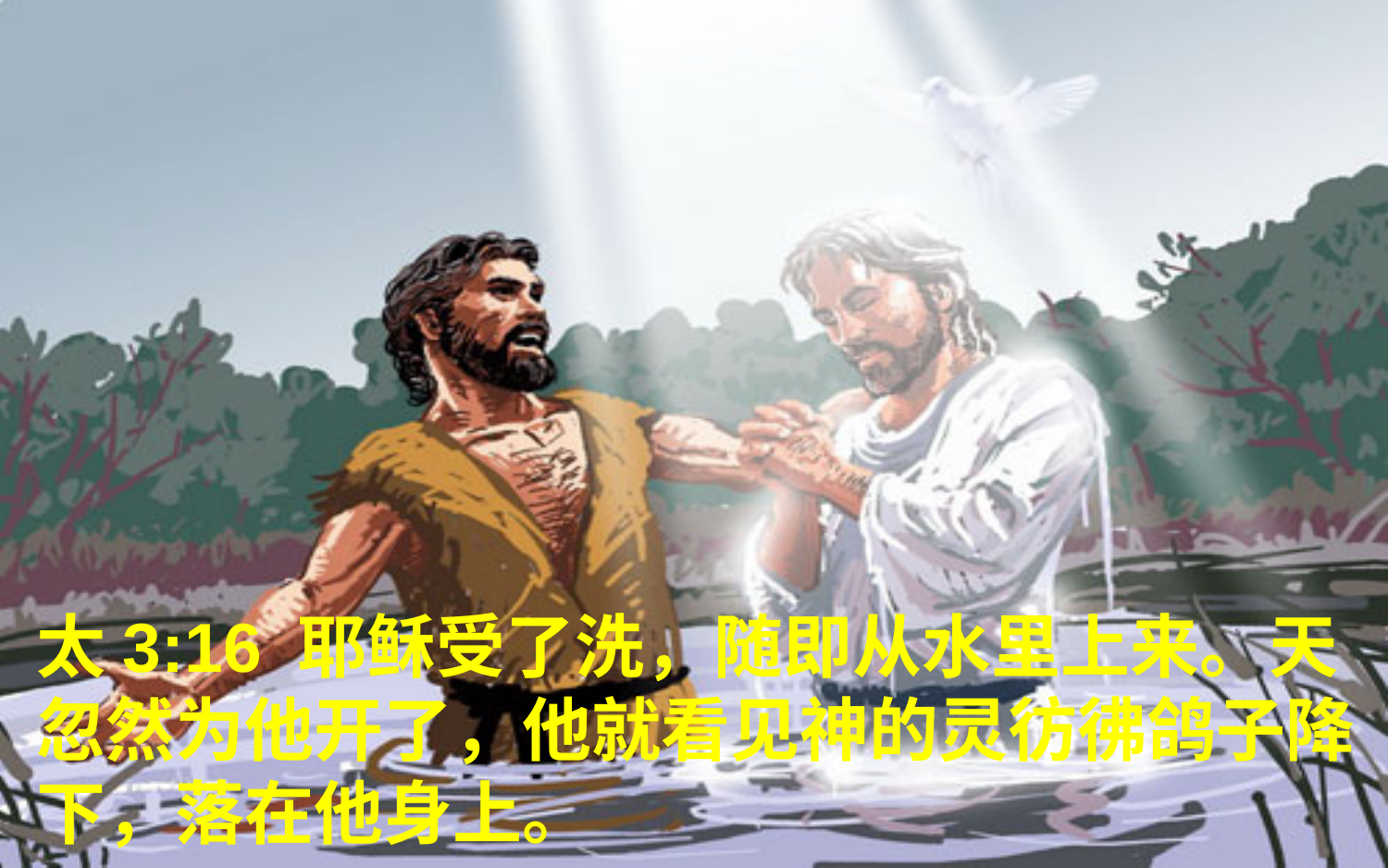

太3:16 耶稣受了洗，随即从水里上来。天忽然为他开了，他就看见神的灵彷彿鸽子降下，落在他身上。